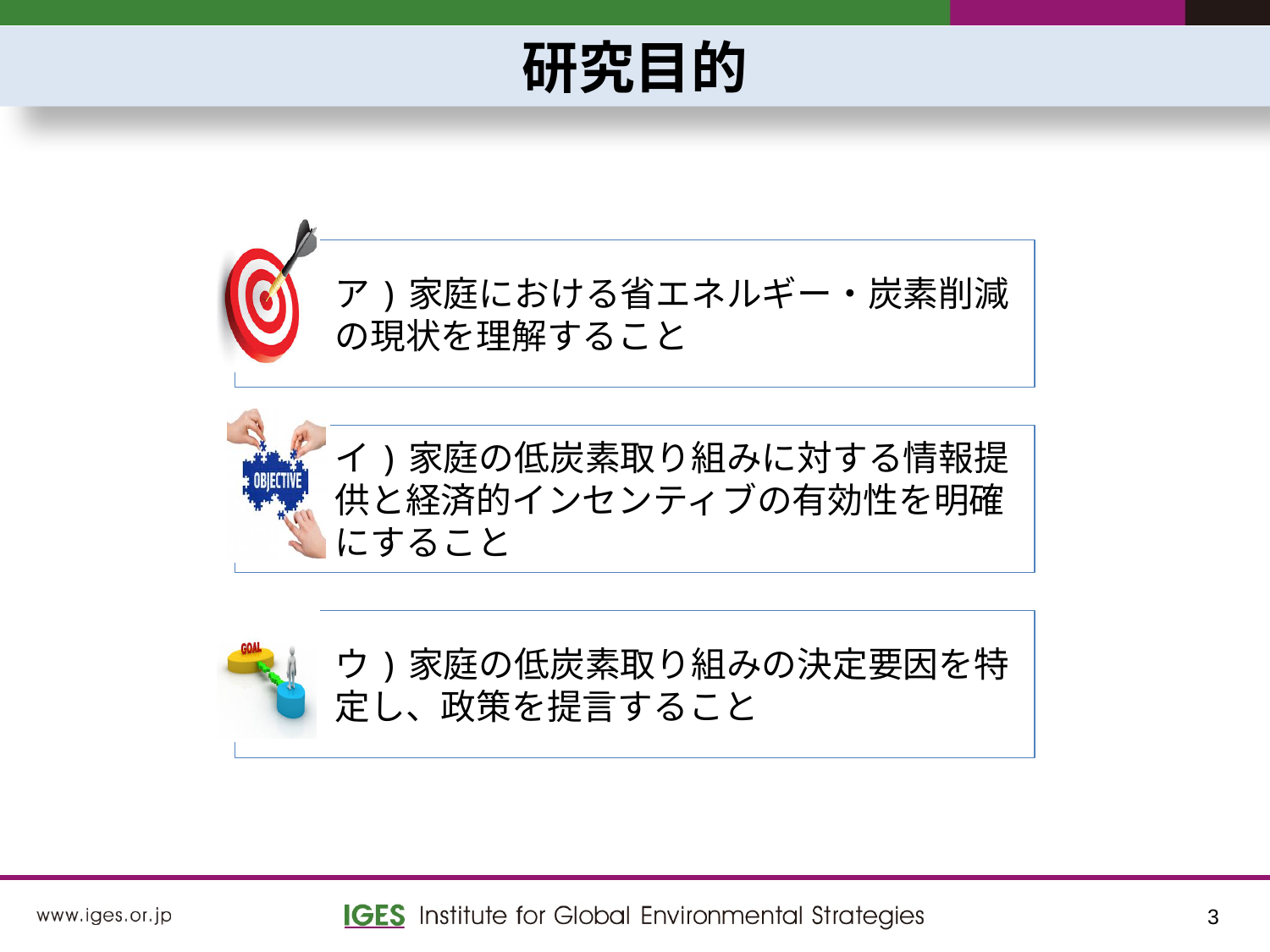

研究目的
ア)家庭における省エネルギー・炭素削減の現状を理解すること
イ)家庭の低炭素取り組みに対する情報提供と経済的インセンティブの有効性を明確にすること
ウ)家庭の低炭素取り組みの決定要因を特定し、政策を提言すること